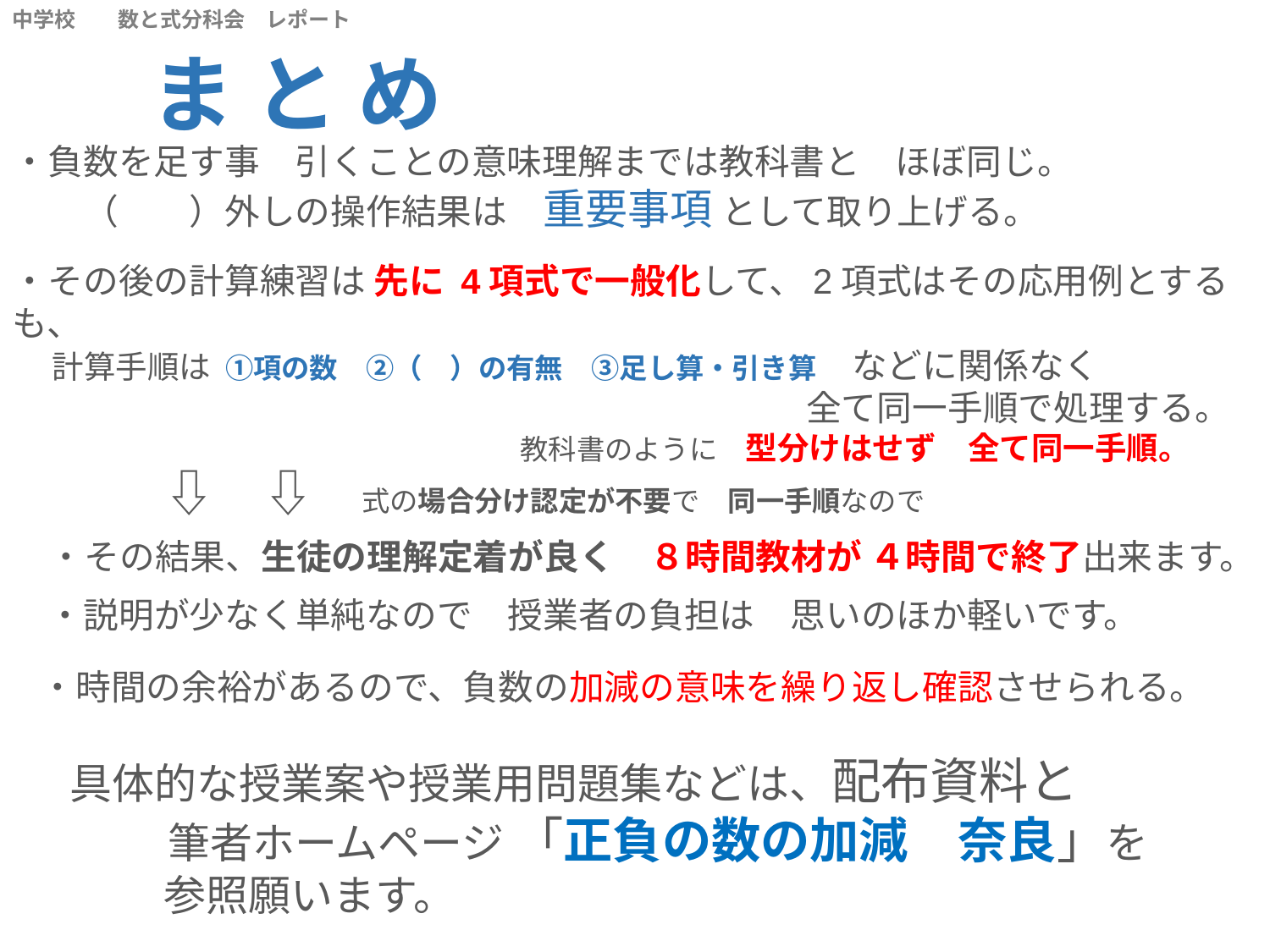

中学校　　数と式分科会　レポート
　ま と め
・負数を足す事　引くことの意味理解までは教科書と　ほぼ同じ。
　　（　　）外しの操作結果は　重要事項 として取り上げる。
・その後の計算練習は 先に 4項式で一般化して、2項式はその応用例とするも、
    計算手順は  ①項の数　②（　）の有無　③足し算・引き算　などに関係なく
　　　　　　　　　　　　　　　　　　　　　　　　　全て同一手順で処理する。
　　　　　　　　　　　　　　　　教科書のように　型分けはせず　全て同一手順。
　　　⇩　⇩　式の場合分け認定が不要で　同一手順なので
・その結果、生徒の理解定着が良く　８時間教材が ４時間で終了出来ます。
・説明が少なく単純なので　授業者の負担は　思いのほか軽いです。
・時間の余裕があるので、負数の加減の意味を繰り返し確認させられる。
具体的な授業案や授業用問題集などは、配布資料と
　　筆者ホームページ 「正負の数の加減　奈良」を
　 　参照願います。